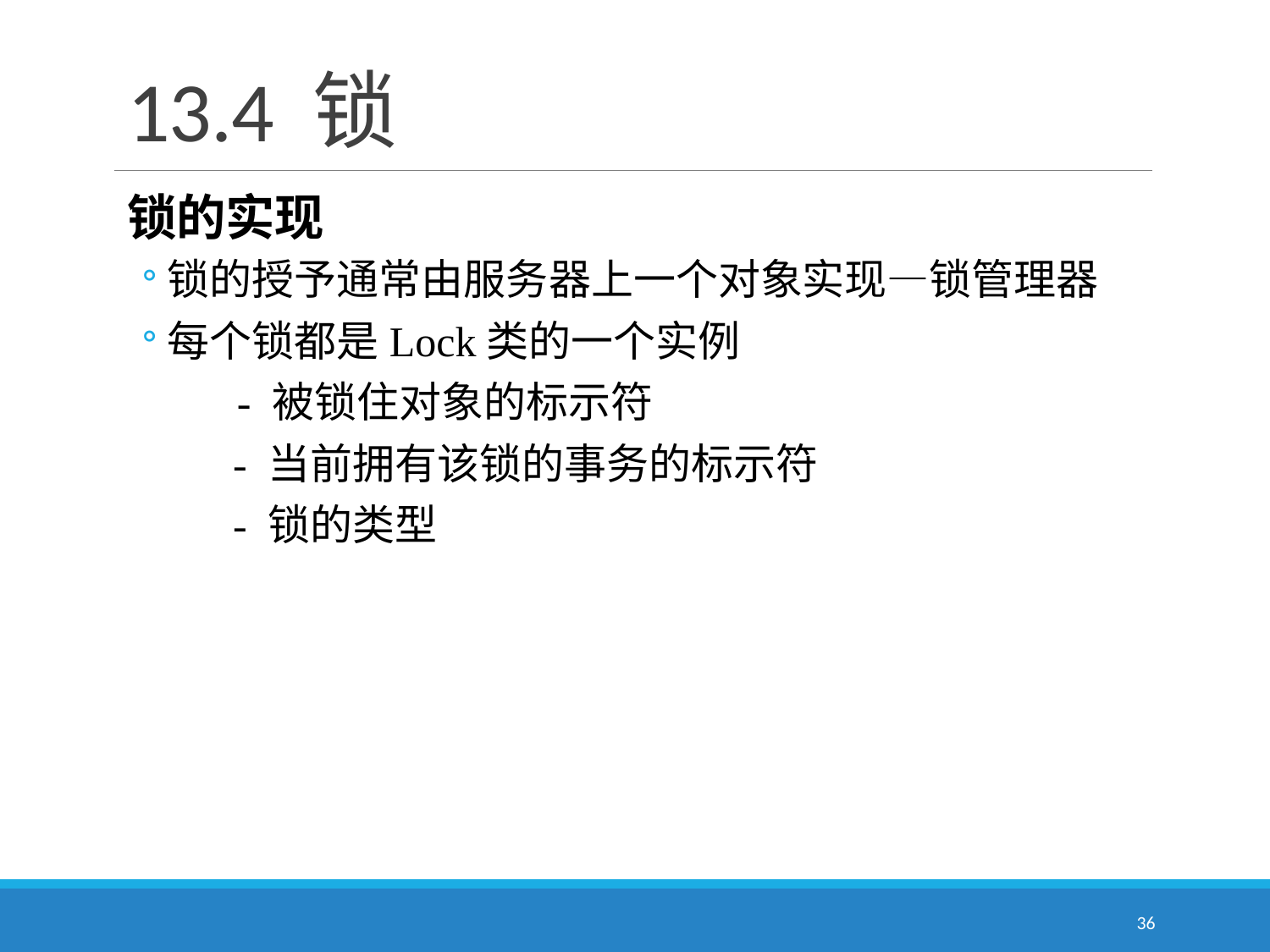

# 13.4 锁
锁的实现
锁的授予通常由服务器上一个对象实现—锁管理器
每个锁都是Lock类的一个实例
　　- 被锁住对象的标示符
　    - 当前拥有该锁的事务的标示符
　    - 锁的类型

36